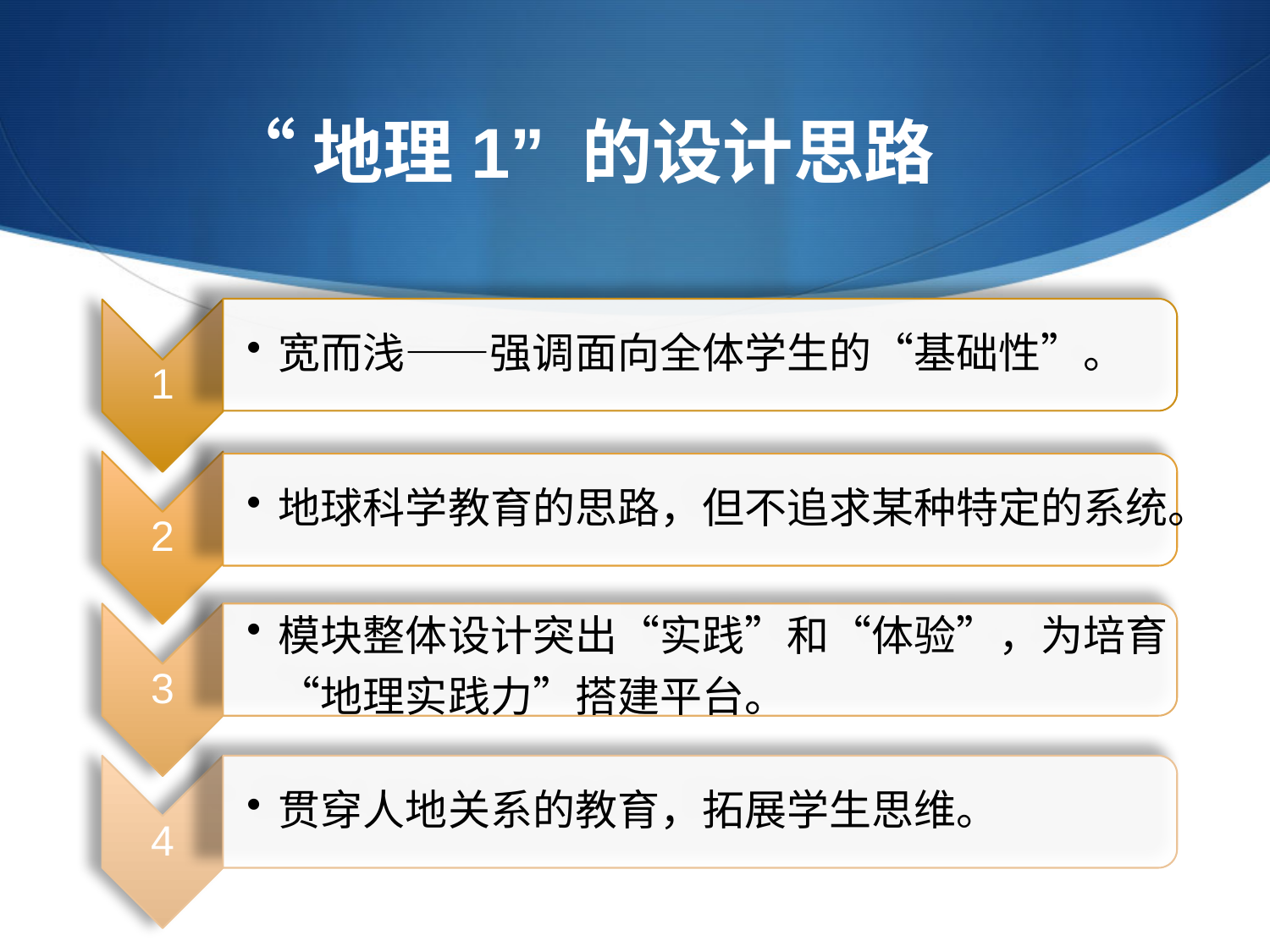

“地理1” 的设计思路
1
宽而浅——强调面向全体学生的“基础性”。
2
地球科学教育的思路，但不追求某种特定的系统。
3
模块整体设计突出“实践”和“体验”，为培育“地理实践力”搭建平台。
4
贯穿人地关系的教育，拓展学生思维。